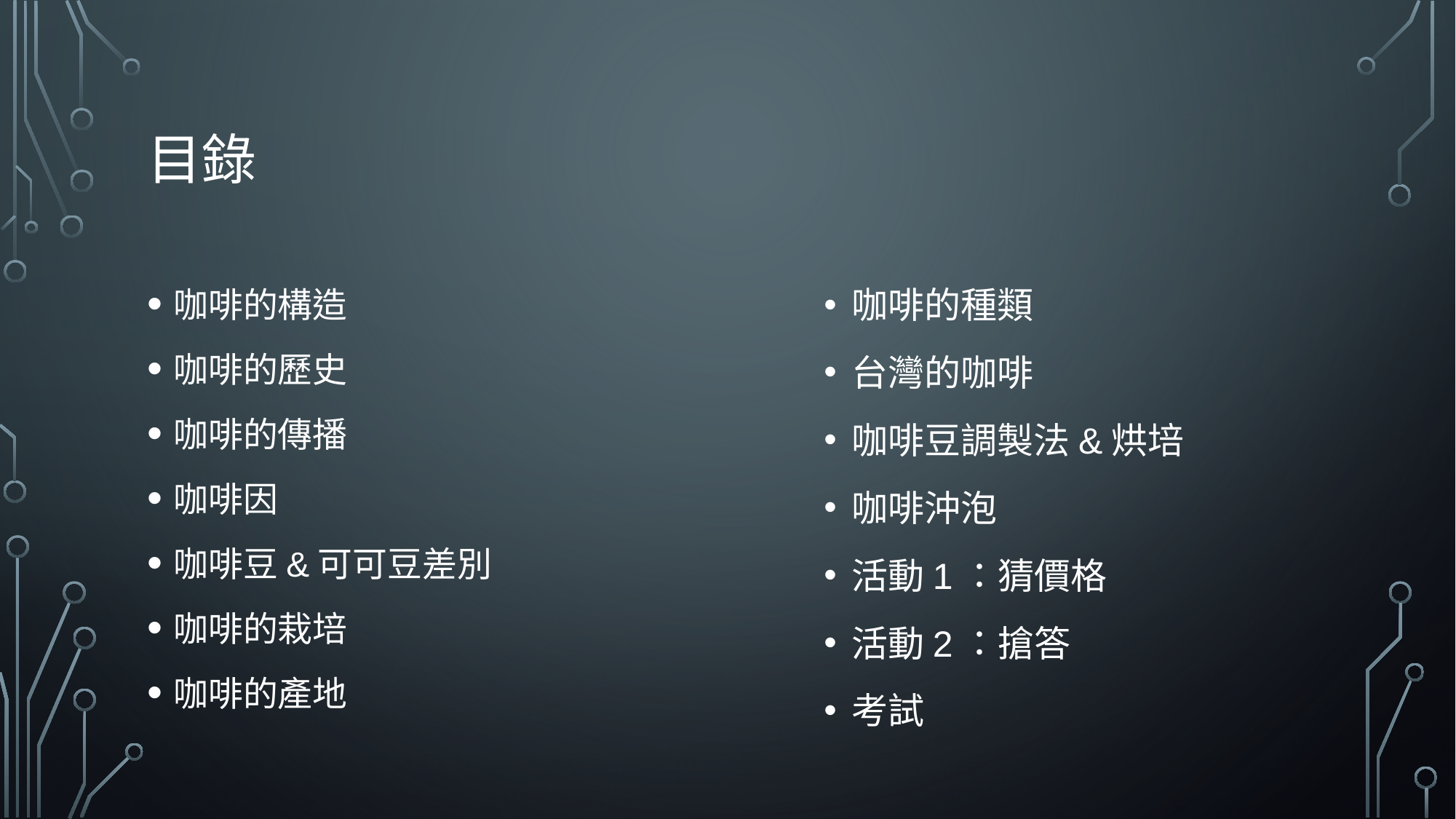

# 目錄
咖啡的種類
台灣的咖啡
咖啡豆調製法&烘培
咖啡沖泡
活動1：猜價格
活動2：搶答
考試
咖啡的構造
咖啡的歷史
咖啡的傳播
咖啡因
咖啡豆&可可豆差別
咖啡的栽培
咖啡的產地